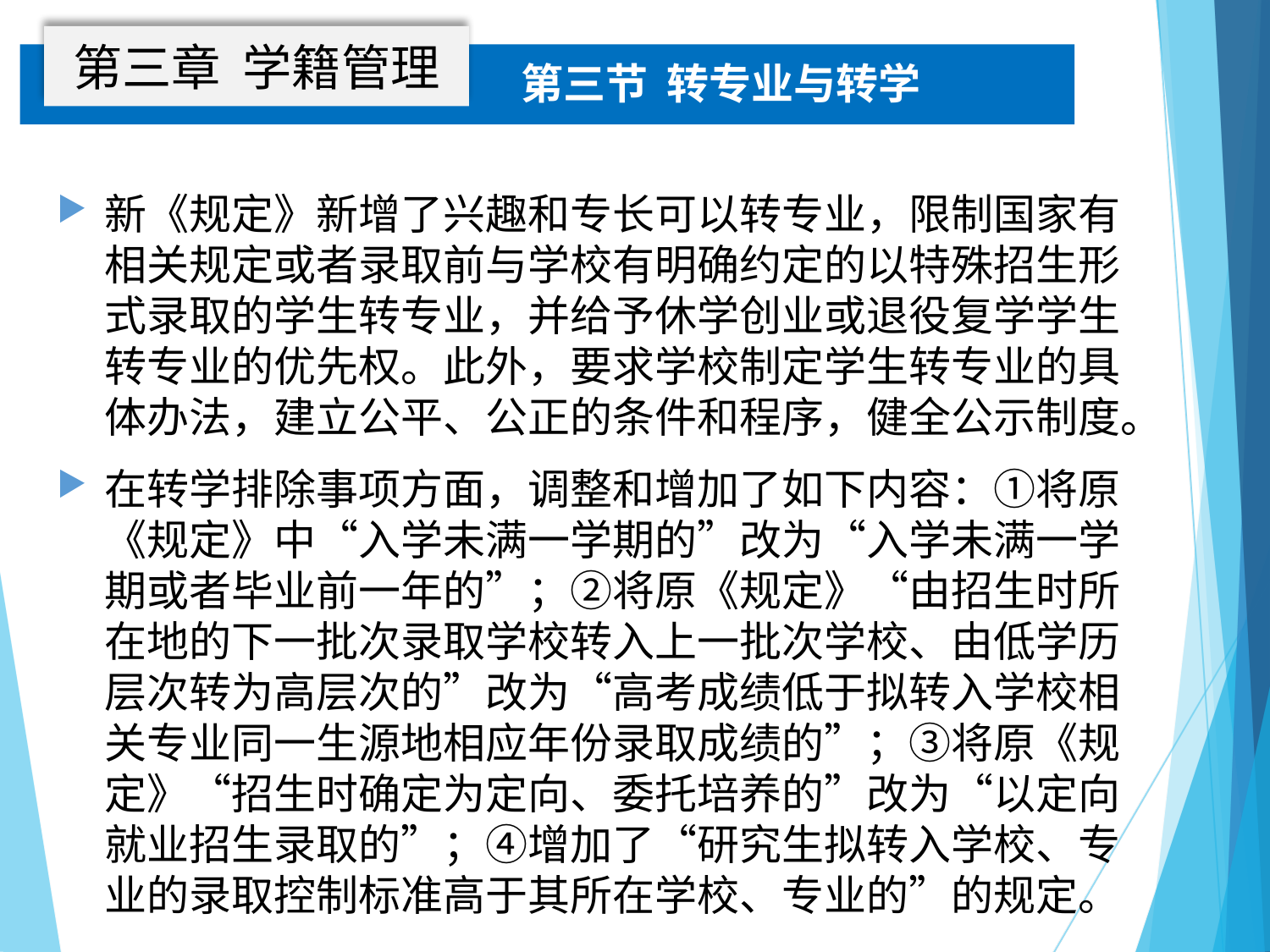

第三章  学籍管理
第三节  转专业与转学
新《规定》新增了兴趣和专长可以转专业，限制国家有相关规定或者录取前与学校有明确约定的以特殊招生形式录取的学生转专业，并给予休学创业或退役复学学生转专业的优先权。此外，要求学校制定学生转专业的具体办法，建立公平、公正的条件和程序，健全公示制度。
在转学排除事项方面，调整和增加了如下内容：①将原《规定》中“入学未满一学期的”改为“入学未满一学期或者毕业前一年的”；②将原《规定》“由招生时所在地的下一批次录取学校转入上一批次学校、由低学历层次转为高层次的”改为“高考成绩低于拟转入学校相关专业同一生源地相应年份录取成绩的”；③将原《规定》“招生时确定为定向、委托培养的”改为“以定向就业招生录取的”；④增加了“研究生拟转入学校、专业的录取控制标准高于其所在学校、专业的”的规定。